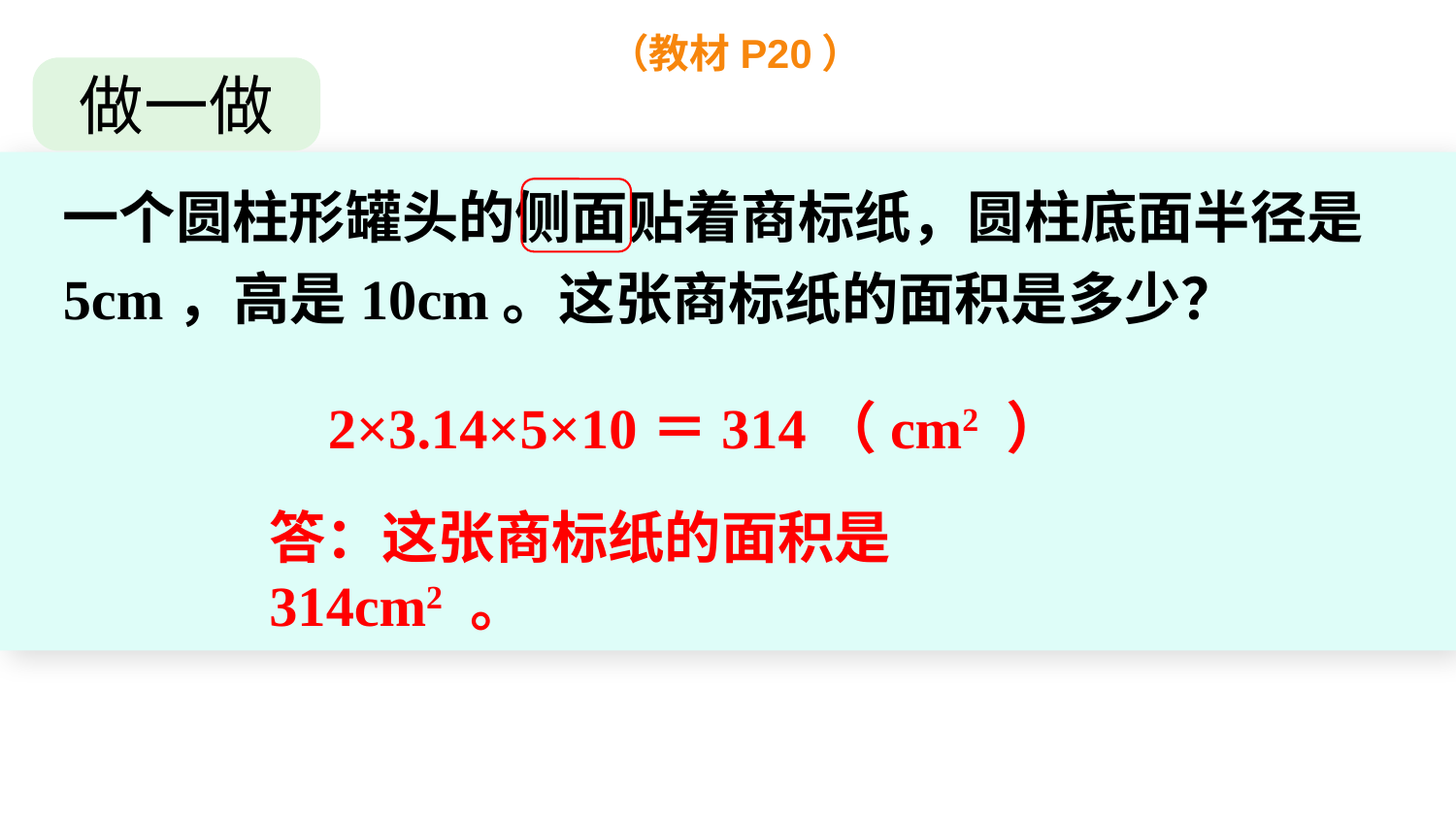

（教材P20）
做一做
一个圆柱形罐头的侧面贴着商标纸，圆柱底面半径是5cm，高是10cm。这张商标纸的面积是多少？

   2×3.14×5×10＝314（cm2 ）
www.youyi100.com
答：这张商标纸的面积是314cm2 。